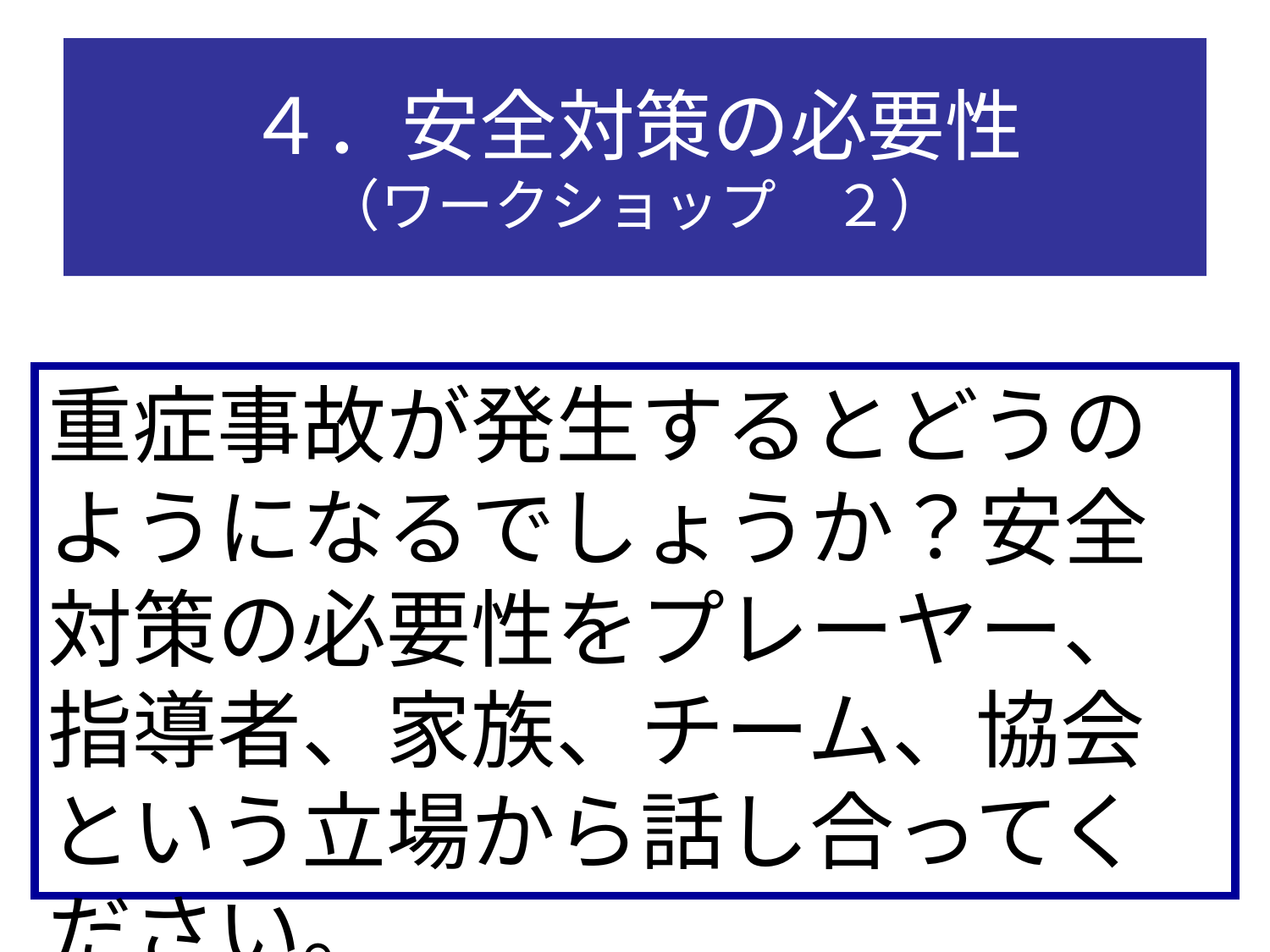

# ４．安全対策の必要性 （ワークショップ　２）
重症事故が発生するとどうのようになるでしょうか？安全対策の必要性をプレーヤー、指導者、家族、チーム、協会という立場から話し合ってください。